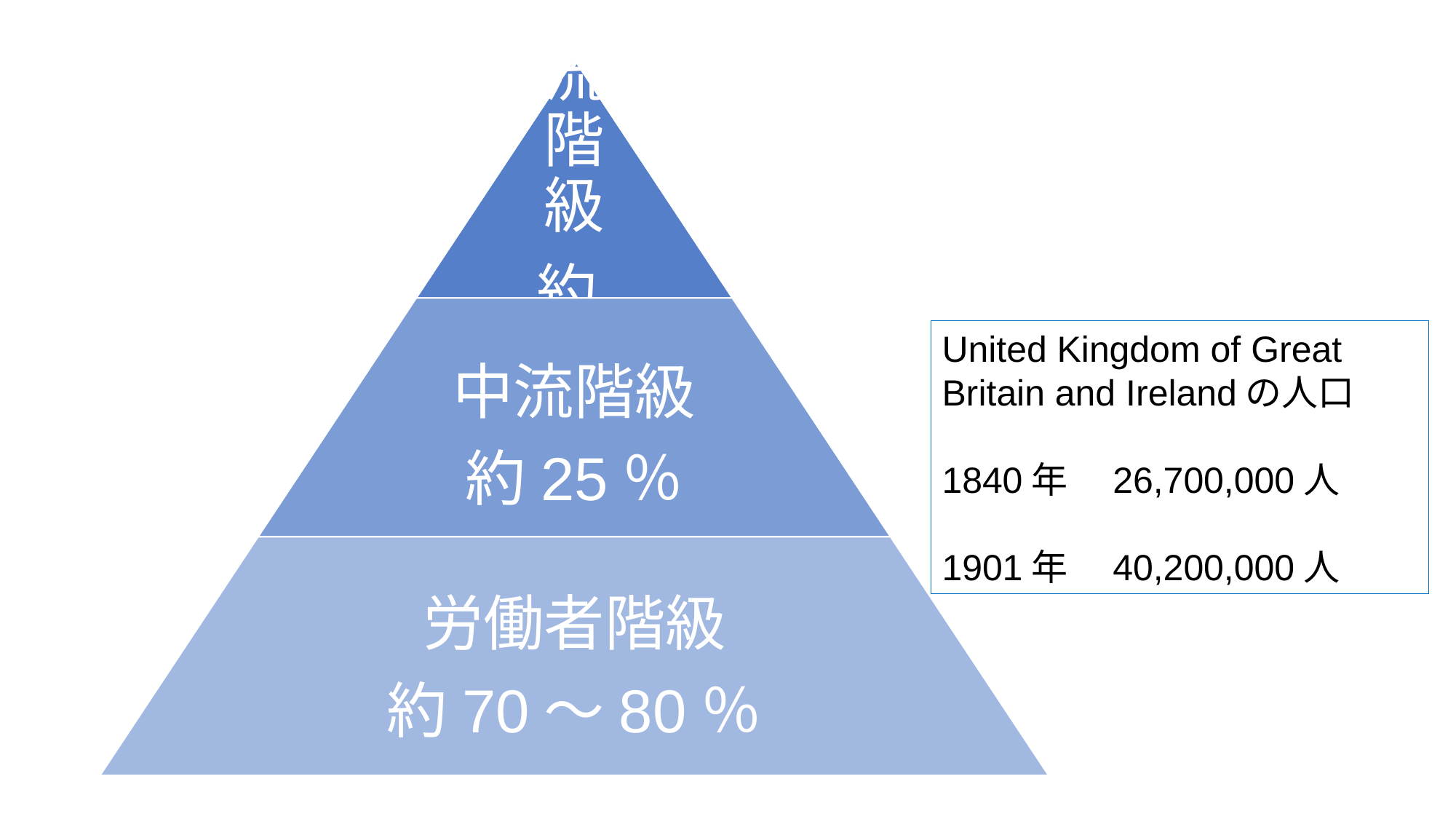

上流階級
約1％
中流階級
約25％
労働者階級
約70～80％
United Kingdom of Great Britain and Irelandの人口

1840年　26,700,000人

1901年　40,200,000人